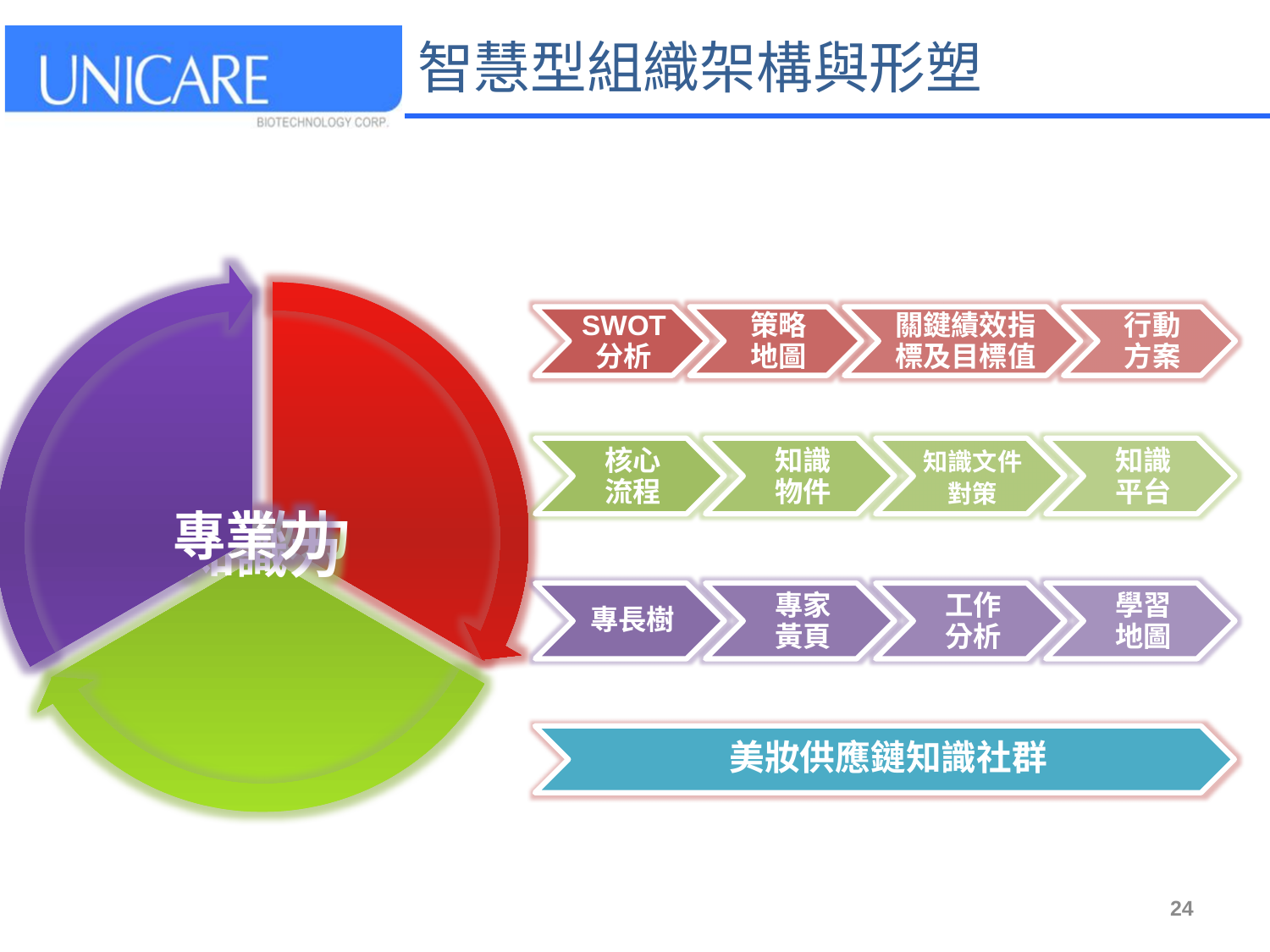

智慧型組織架構與形塑
SWOT
分析
策略
地圖
關鍵績效指標及目標值
行動
方案
績效力
知識力
專業力
核心
流程
知識
物件
知識文件對策
知識
平台
專長樹
專家
黃頁
工作
分析
學習
地圖
美妝供應鏈知識社群
24